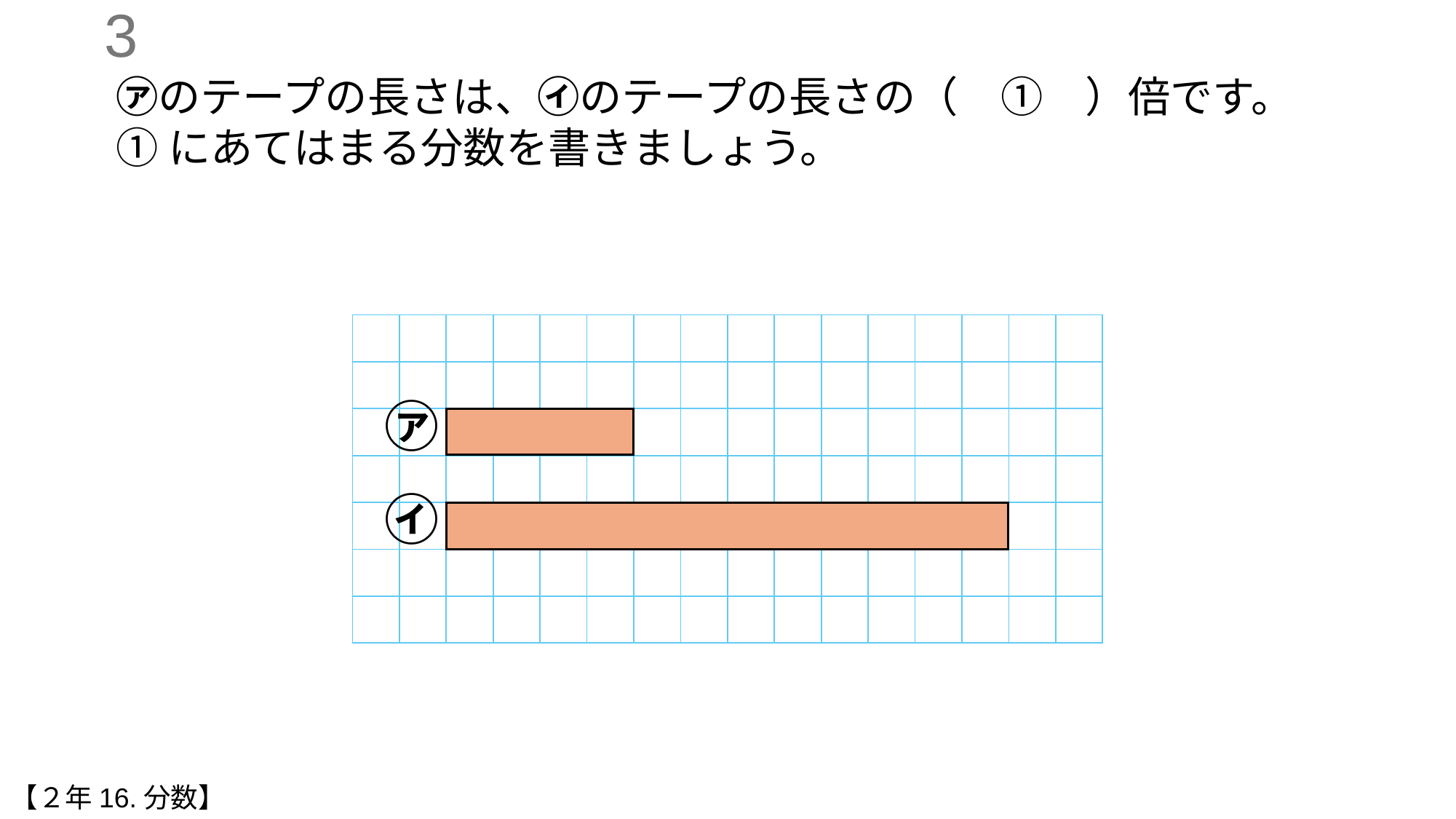

3
㋐のテープの長さは、㋑のテープの長さの（　①　）倍です。
①にあてはまる分数を書きましょう。
|  |  |  |  |  |  |  |  |  |  |  |  |  |  |  |  |
| --- | --- | --- | --- | --- | --- | --- | --- | --- | --- | --- | --- | --- | --- | --- | --- |
|  |  |  |  |  |  |  |  |  |  |  |  |  |  |  |  |
|  |  |  |  |  |  |  |  |  |  |  |  |  |  |  |  |
|  |  |  |  |  |  |  |  |  |  |  |  |  |  |  |  |
|  |  |  |  |  |  |  |  |  |  |  |  |  |  |  |  |
|  |  |  |  |  |  |  |  |  |  |  |  |  |  |  |  |
|  |  |  |  |  |  |  |  |  |  |  |  |  |  |  |  |
㋐

㋑

【２年16.分数】